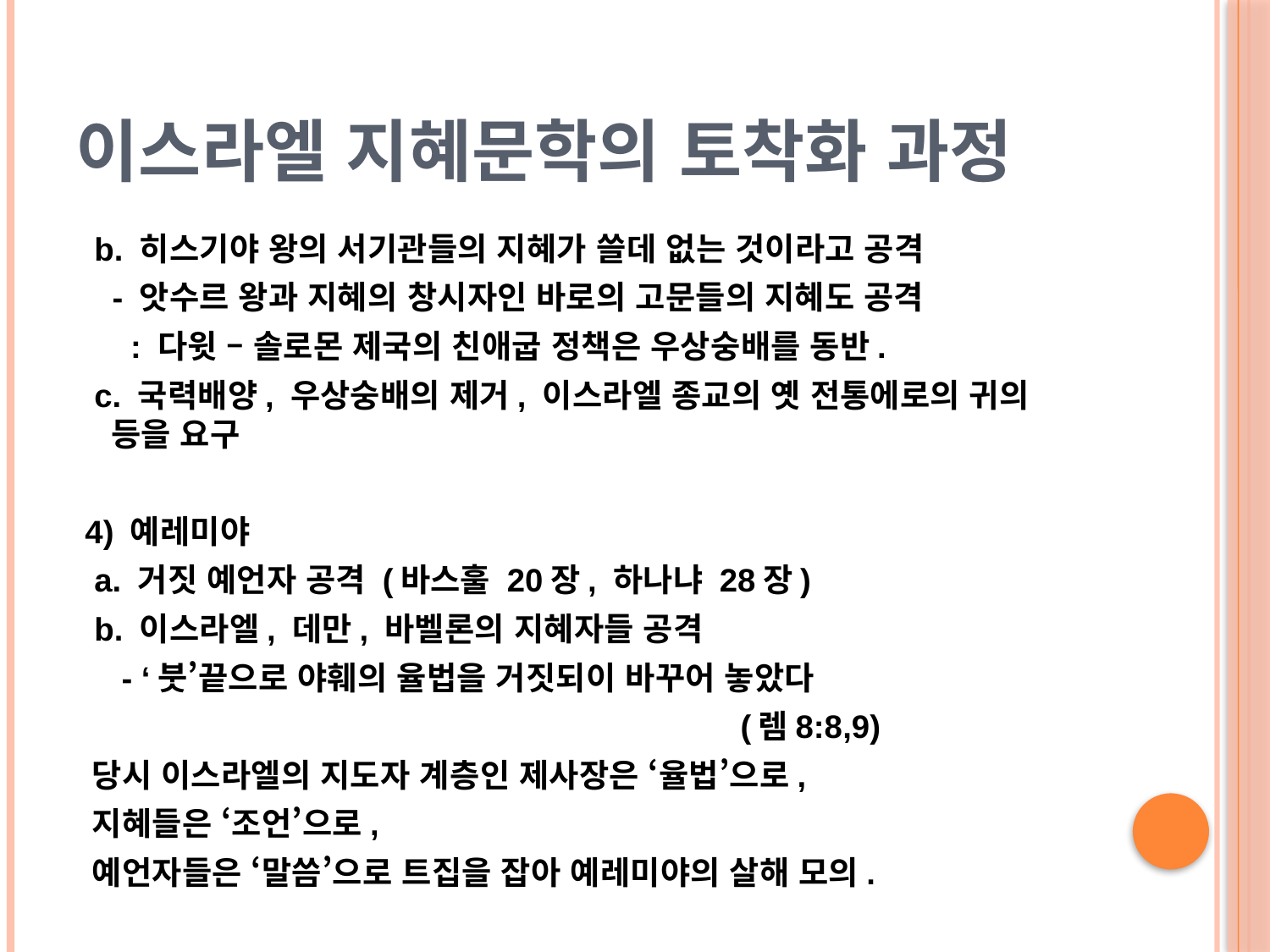

# 이스라엘 지혜문학의 토착화 과정
  b. 히스기야 왕의 서기관들의 지혜가 쓸데 없는 것이라고 공격
    - 앗수르 왕과 지혜의 창시자인 바로의 고문들의 지혜도 공격
      : 다윗 – 솔로몬 제국의 친애굽 정책은 우상숭배를 동반.
  c. 국력배양, 우상숭배의 제거, 이스라엘 종교의 옛 전통에로의 귀의 등을 요구

 4) 예레미야
  a. 거짓 예언자 공격 (바스훌 20장, 하나냐 28장)
  b. 이스라엘, 데만, 바벨론의 지혜자들 공격
     - ‘붓’끝으로 야훼의 율법을 거짓되이 바꾸어 놓았다
                                                                         (렘8:8,9)
 당시 이스라엘의 지도자 계층인 제사장은 ‘율법’으로,
 지혜들은 ‘조언’으로,
 예언자들은 ‘말씀’으로 트집을 잡아 예레미야의 살해 모의.